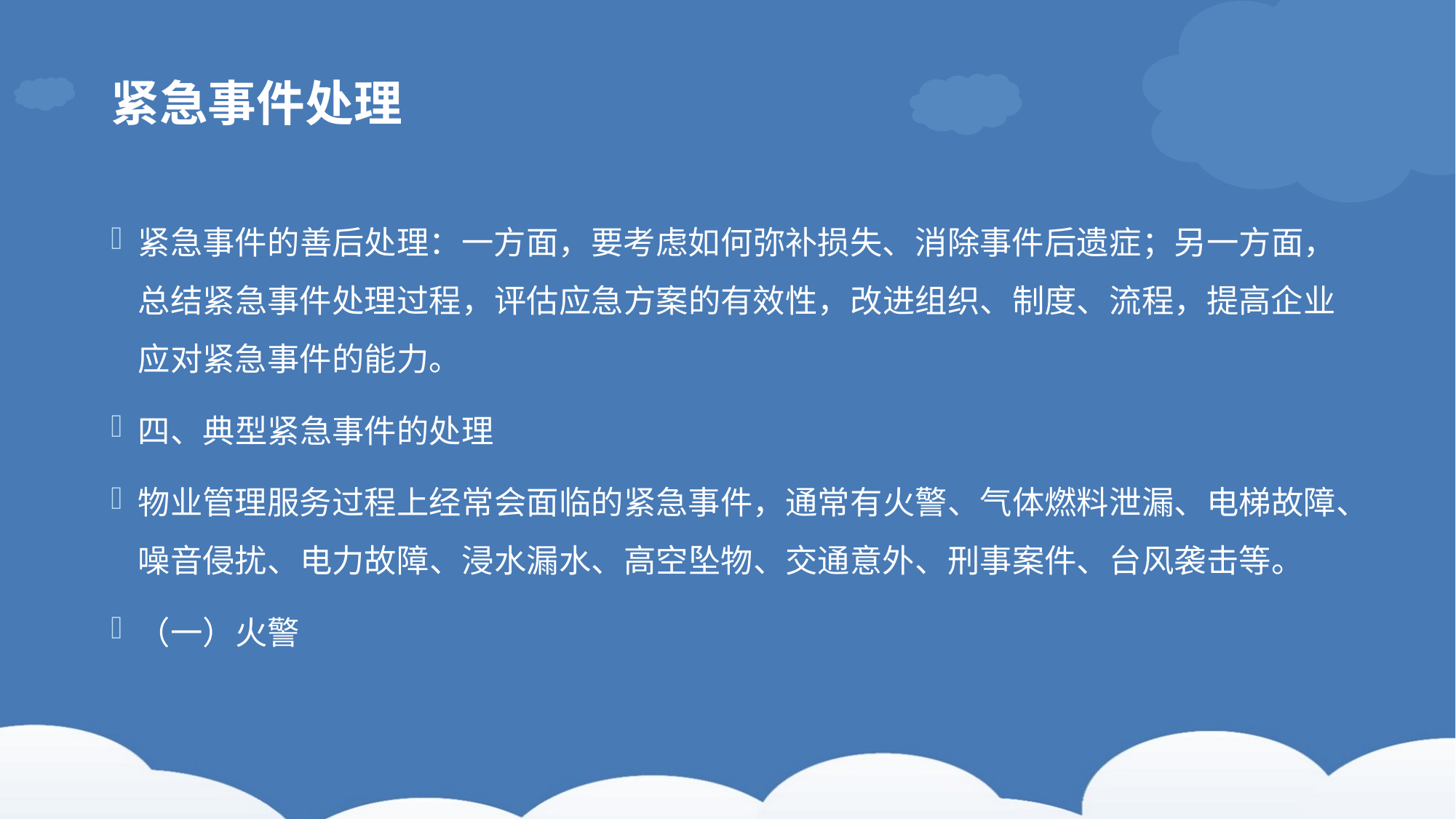

# 紧急事件处理
紧急事件的善后处理：一方面，要考虑如何弥补损失、消除事件后遗症；另一方面，总结紧急事件处理过程，评估应急方案的有效性，改进组织、制度、流程，提高企业应对紧急事件的能力。
四、典型紧急事件的处理
物业管理服务过程上经常会面临的紧急事件，通常有火警、气体燃料泄漏、电梯故障、噪音侵扰、电力故障、浸水漏水、高空坠物、交通意外、刑事案件、台风袭击等。
（一）火警